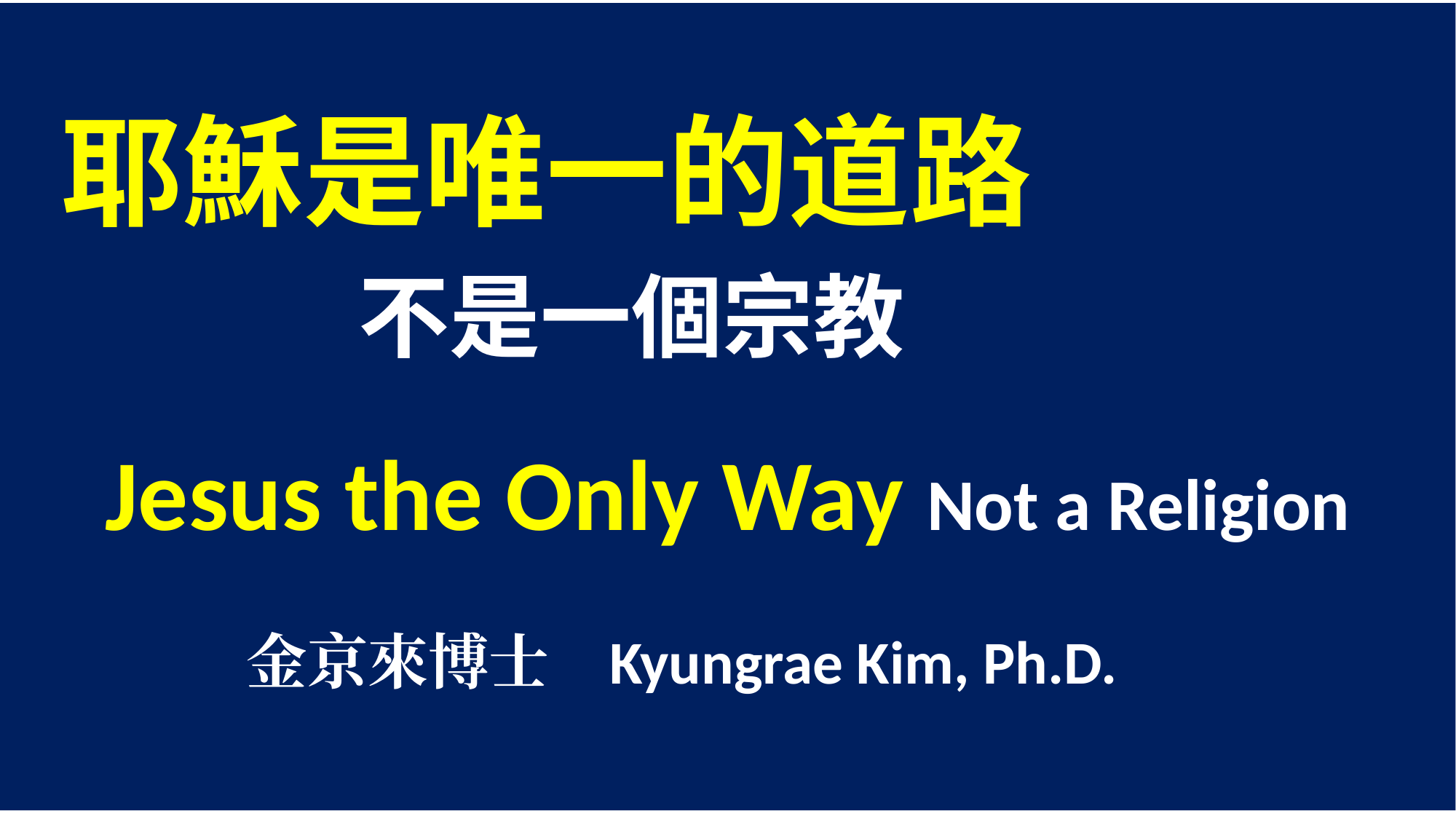

耶穌是唯一的道路
             不是一個宗教

Jesus the Only Way Not a Religion

                金京來博士   Kyungrae Kim, Ph.D.